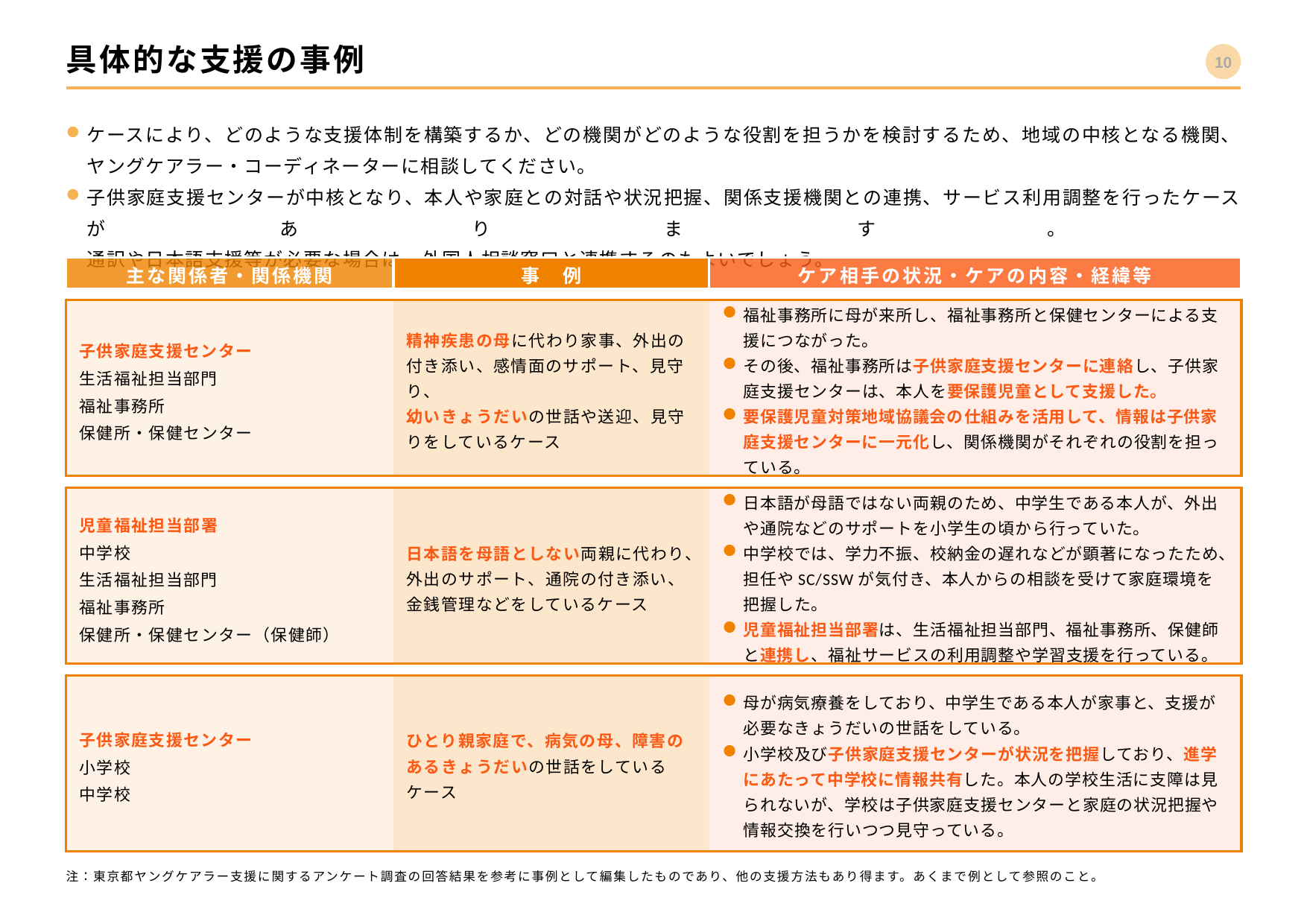

# 具体的な支援の事例
10
ケースにより、どのような支援体制を構築するか、どの機関がどのような役割を担うかを検討するため、地域の中核となる機関、ヤングケアラー・コーディネーターに相談してください。
子供家庭支援センターが中核となり、本人や家庭との対話や状況把握、関係支援機関との連携、サービス利用調整を行ったケースがあります。
通訳や日本語支援等が必要な場合は、外国人相談窓口と連携するのもよいでしょう。
主な関係者・関係機関
事　例
ケア相手の状況・ケアの内容・経緯等
子供家庭支援センター
生活福祉担当部門
福祉事務所
保健所・保健センター

精神疾患の母に代わり家事、外出の付き添い、感情面のサポート、見守り、
幼いきょうだいの世話や送迎、見守りをしているケース
福祉事務所に母が来所し、福祉事務所と保健センターによる支援につながった。
その後、福祉事務所は子供家庭支援センターに連絡し、子供家庭支援センターは、本人を要保護児童として支援した。
要保護児童対策地域協議会の仕組みを活用して、情報は子供家庭支援センターに一元化し、関係機関がそれぞれの役割を担っている。
児童福祉担当部署
中学校
生活福祉担当部門
福祉事務所
保健所・保健センター（保健師）

日本語を母語としない両親に代わり、外出のサポート、通院の付き添い、金銭管理などをしているケース
日本語が母語ではない両親のため、中学生である本人が、外出や通院などのサポートを小学生の頃から行っていた。
中学校では、学力不振、校納金の遅れなどが顕著になったため、担任やSC/SSWが気付き、本人からの相談を受けて家庭環境を把握した。
児童福祉担当部署は、生活福祉担当部門、福祉事務所、保健師と連携し、福祉サービスの利用調整や学習支援を行っている。
子供家庭支援センター
小学校
中学校

ひとり親家庭で、病気の母、障害のあるきょうだいの世話をしているケース
母が病気療養をしており、中学生である本人が家事と、支援が必要なきょうだいの世話をしている。
小学校及び子供家庭支援センターが状況を把握しており、進学にあたって中学校に情報共有した。本人の学校生活に支障は見られないが、学校は子供家庭支援センターと家庭の状況把握や情報交換を行いつつ見守っている。
注：東京都ヤングケアラー支援に関するアンケート調査の回答結果を参考に事例として編集したものであり、他の支援方法もあり得ます。あくまで例として参照のこと。